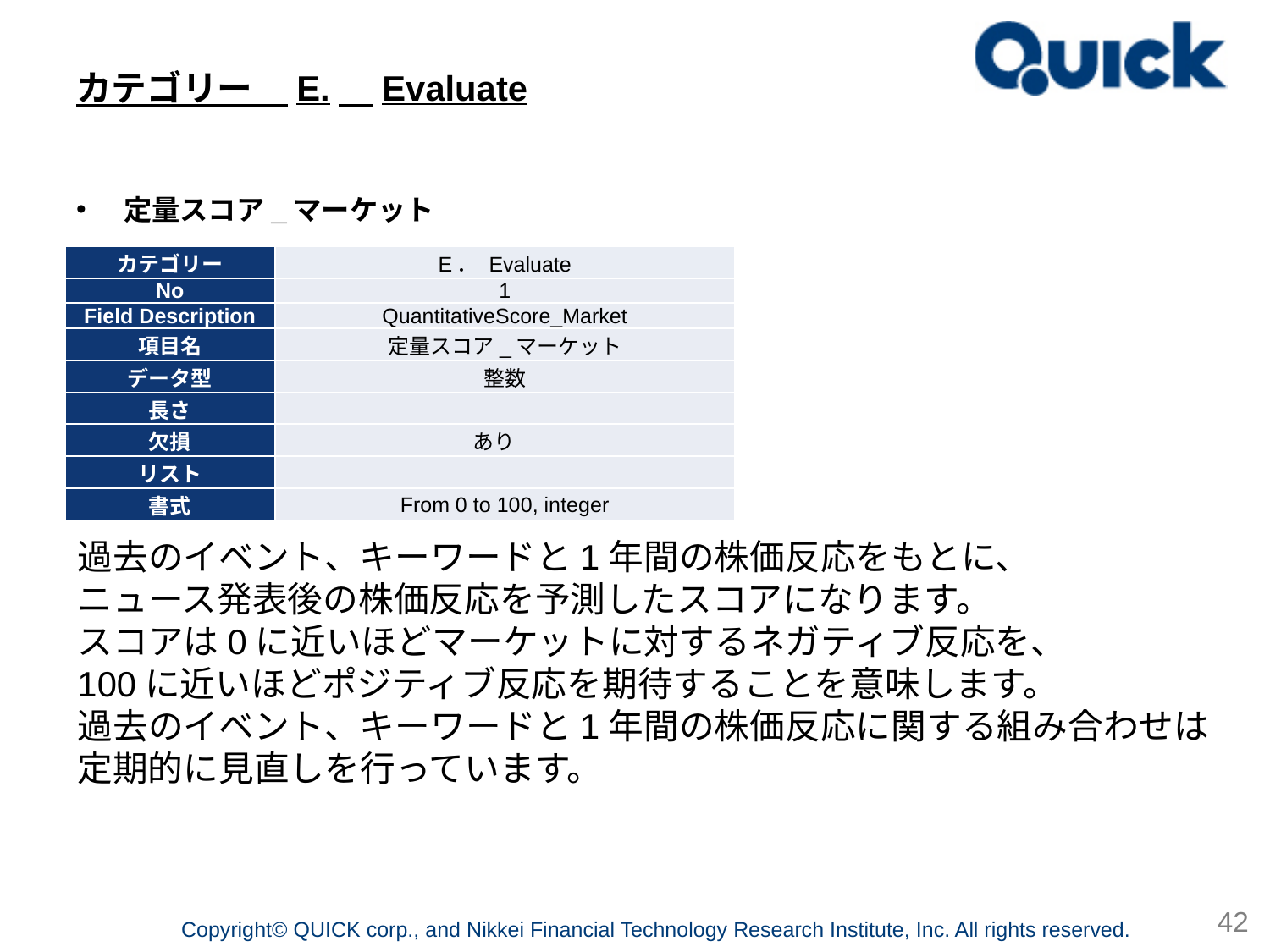

# カテゴリー　E.　Evaluate
定量スコア_マーケット
| カテゴリー | E． Evaluate |
| --- | --- |
| No | 1 |
| Field Description | QuantitativeScore\_Market |
| 項目名 | 定量スコア\_マーケット |
| データ型 | 整数 |
| 長さ |  |
| 欠損 | あり |
| リスト |  |
| 書式 | From 0 to 100, integer |
過去のイベント、キーワードと1年間の株価反応をもとに、
ニュース発表後の株価反応を予測したスコアになります。
スコアは0に近いほどマーケットに対するネガティブ反応を、
100に近いほどポジティブ反応を期待することを意味します。
過去のイベント、キーワードと1年間の株価反応に関する組み合わせは
定期的に見直しを行っています。
42